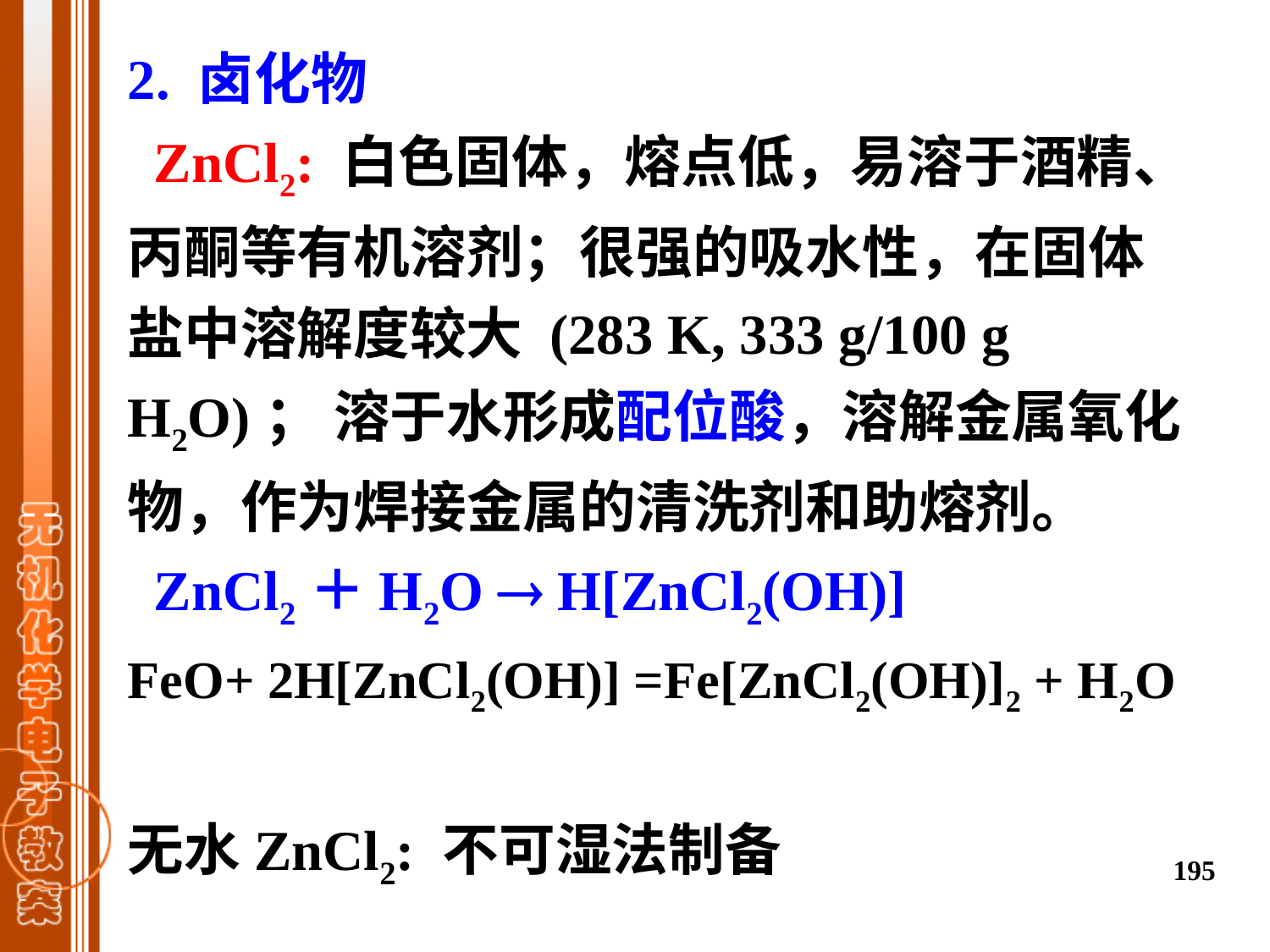

2. 卤化物
 ZnCl2: 白色固体，熔点低，易溶于酒精、丙酮等有机溶剂；很强的吸水性，在固体盐中溶解度较大 (283 K, 333 g/100 g H2O)； 溶于水形成配位酸，溶解金属氧化物，作为焊接金属的清洗剂和助熔剂。
 ZnCl2＋H2O → H[ZnCl2(OH)]
FeO+ 2H[ZnCl2(OH)] =Fe[ZnCl2(OH)]2 + H2O
无水ZnCl2: 不可湿法制备
195